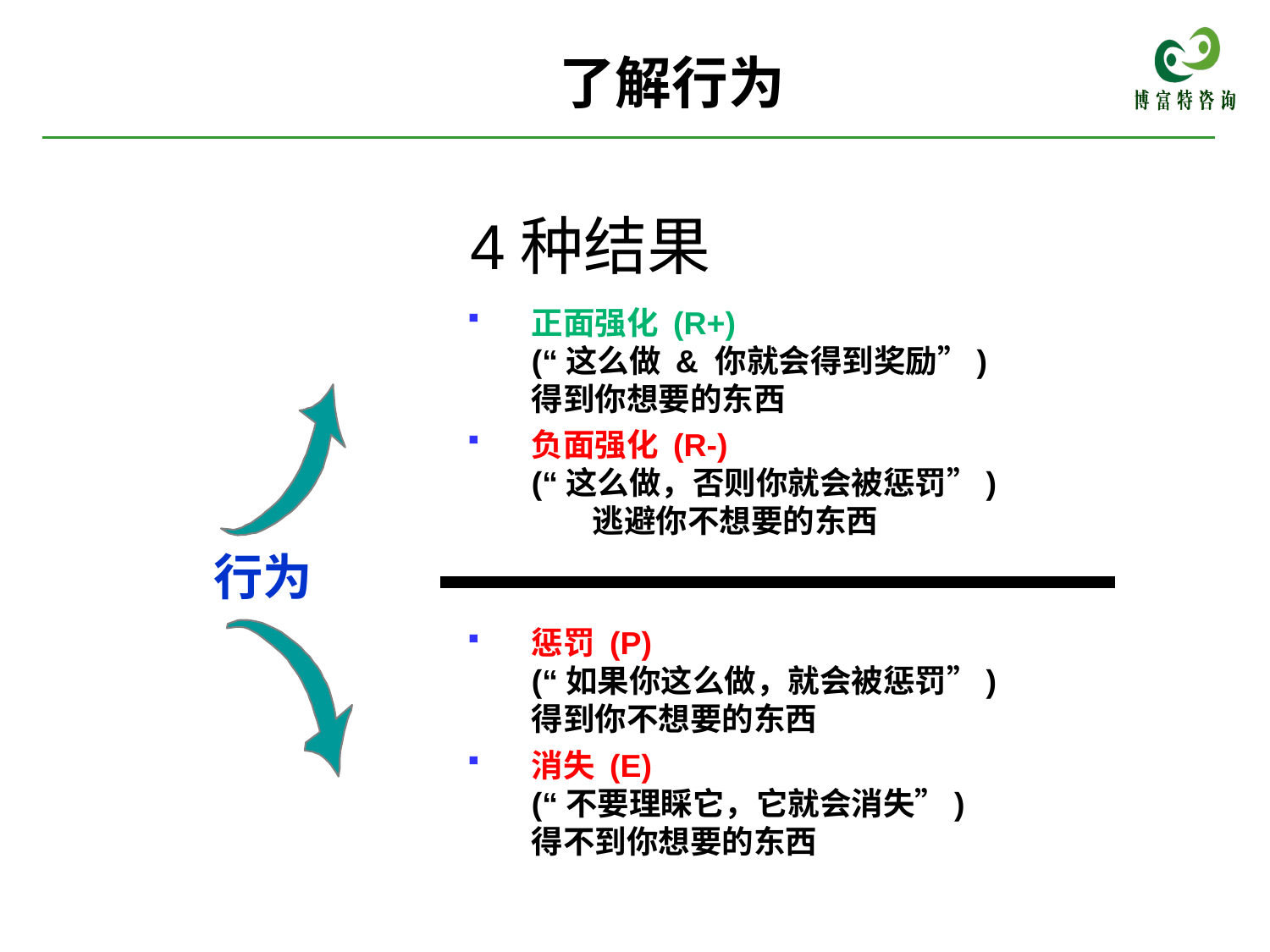

# 了解行为
4种结果
正面强化 (R+)
(“这么做 & 你就会得到奖励”)
得到你想要的东西
负面强化 (R-)
(“这么做，否则你就会被惩罚”)                    逃避你不想要的东西
惩罚 (P)
(“如果你这么做，就会被惩罚”)
得到你不想要的东西
消失 (E)
(“不要理睬它，它就会消失”)
得不到你想要的东西

行为